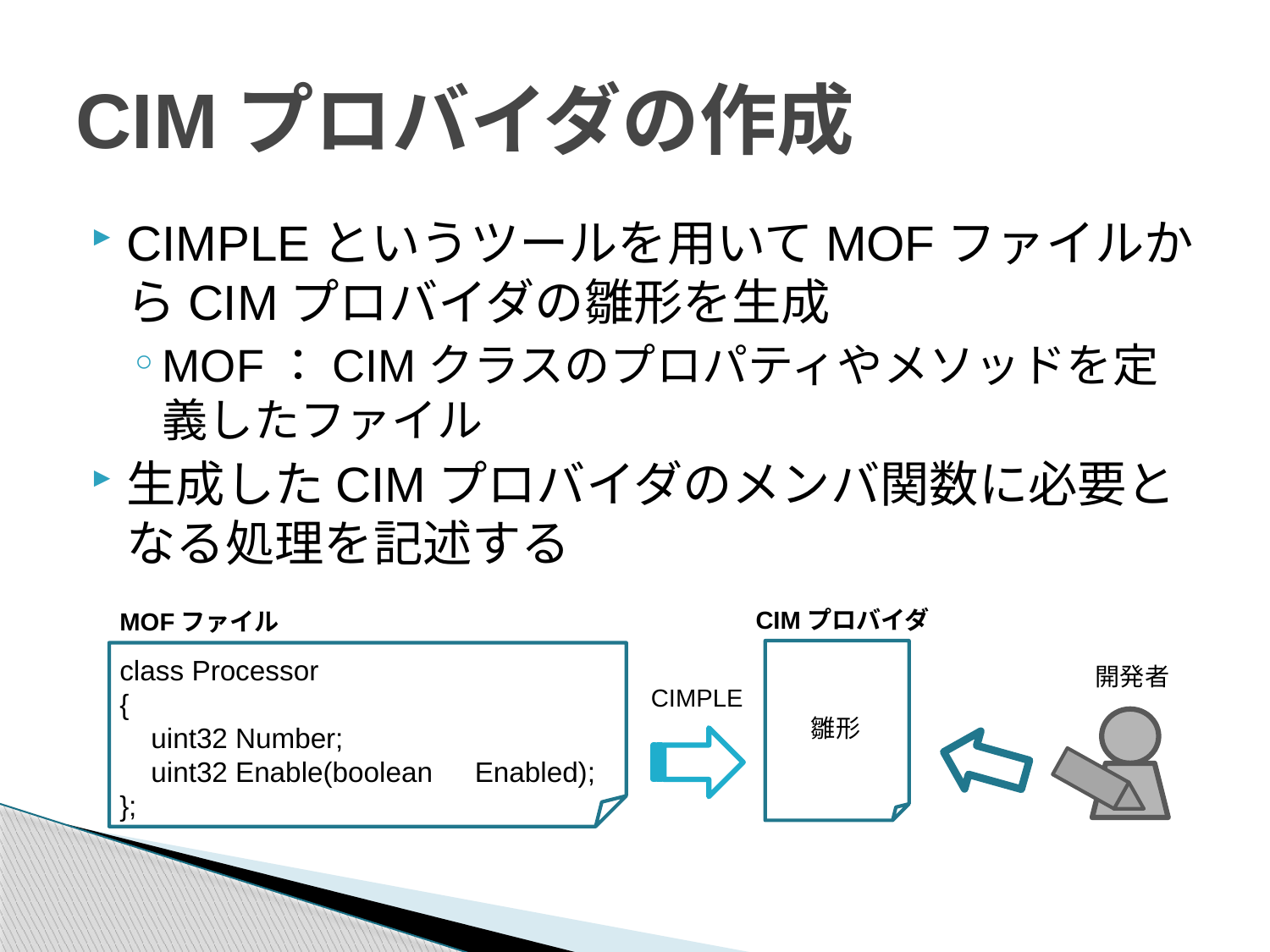

# CIMプロバイダの作成
CIMPLEというツールを用いてMOFファイルからCIMプロバイダの雛形を生成
MOF：CIMクラスのプロパティやメソッドを定義したファイル
生成したCIMプロバイダのメンバ関数に必要となる処理を記述する
CIMプロバイダ

雛形
MOFファイル

class Processor
{
    uint32 Number;
    uint32 Enable(boolean　Enabled);
};

開発者
CIMPLE